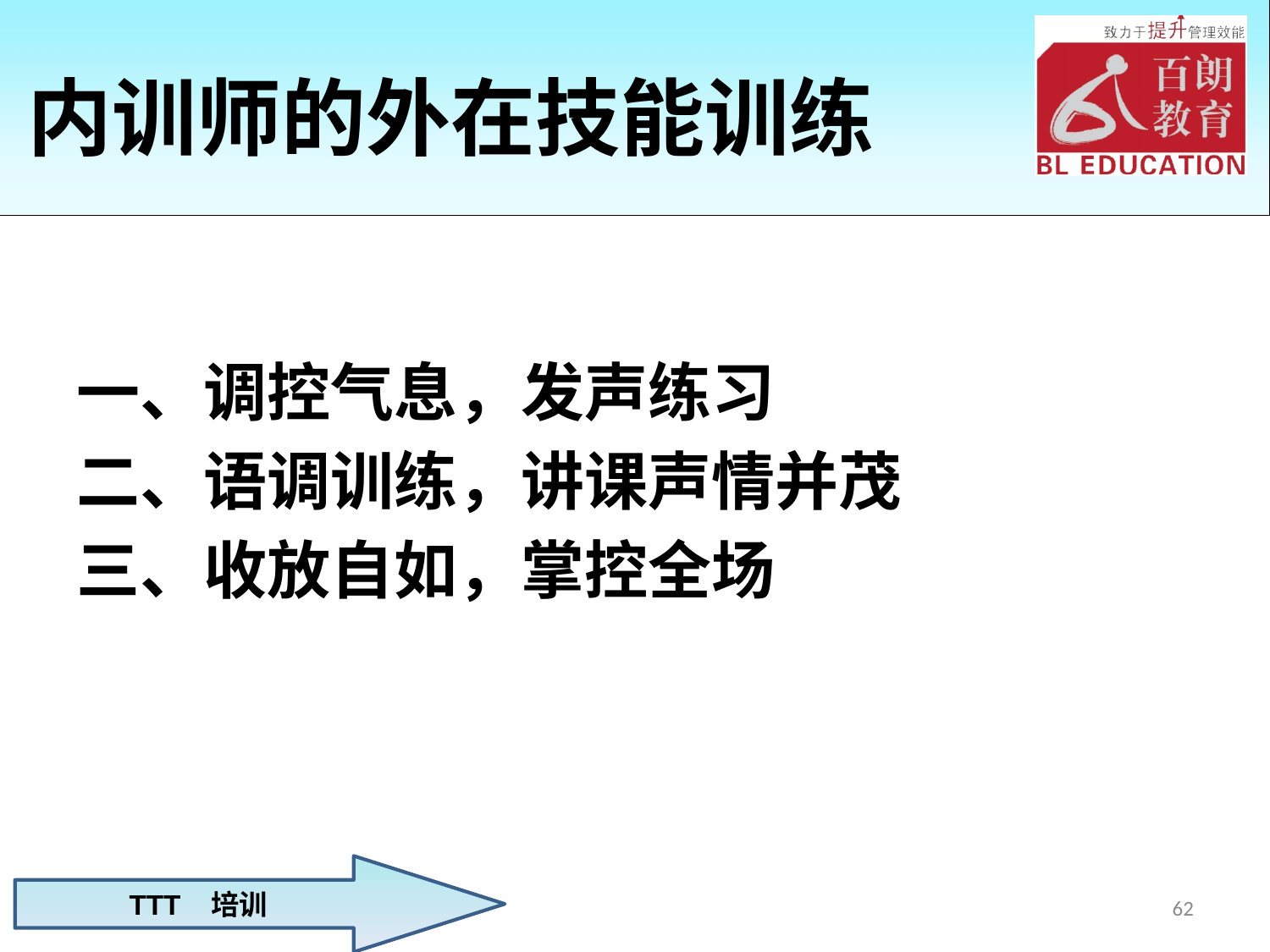

# 内训师的外在技能训练
一、调控气息，发声练习
二、语调训练，讲课声情并茂
三、收放自如，掌控全场

62